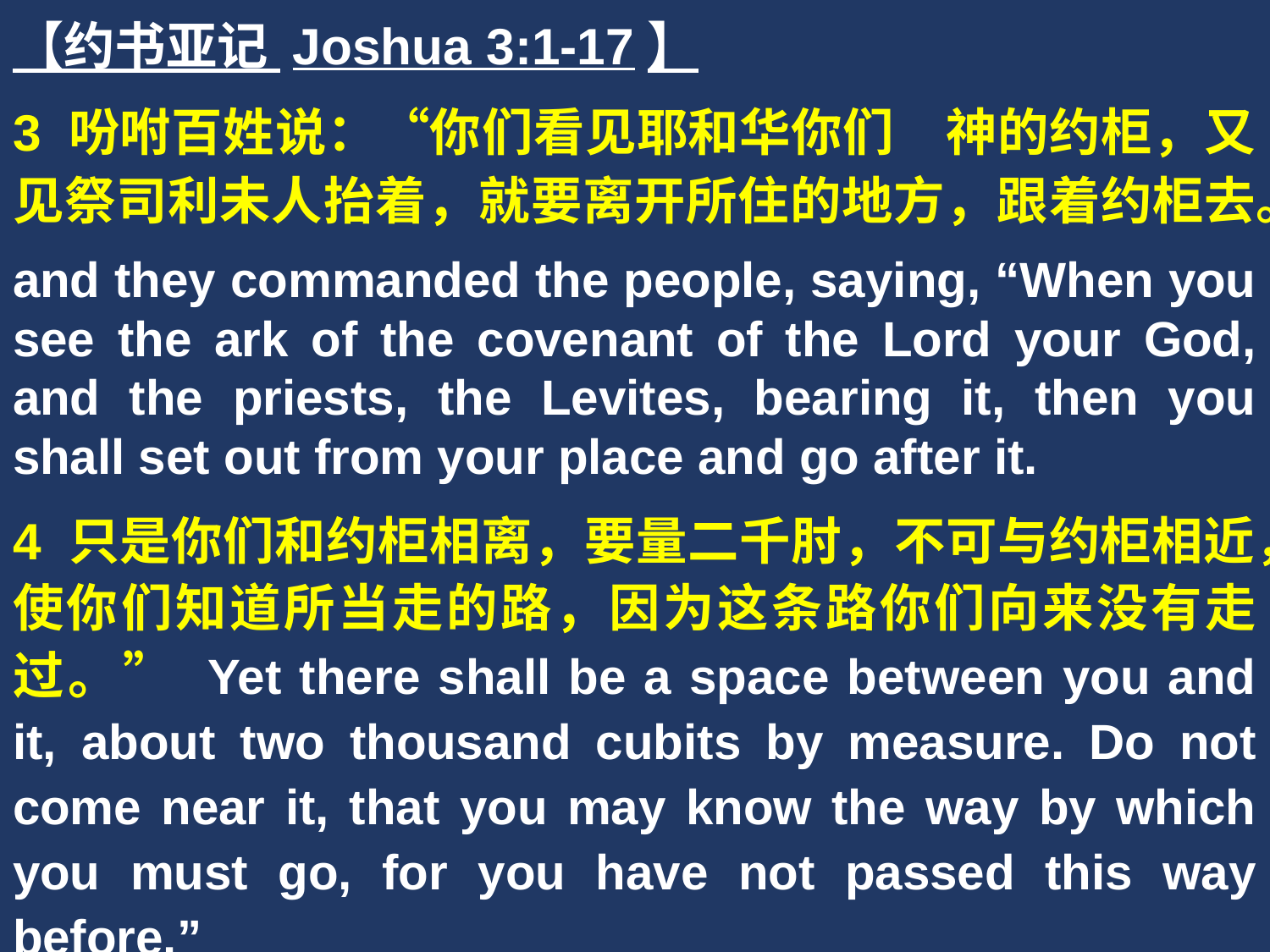

【约书亚记 Joshua 3:1-17】
3 吩咐百姓说：“你们看见耶和华你们　神的约柜，又见祭司利未人抬着，就要离开所住的地方，跟着约柜去。
and they commanded the people, saying, “When you see the ark of the covenant of the Lord your God, and the priests, the Levites, bearing it, then you shall set out from your place and go after it.
4 只是你们和约柜相离，要量二千肘，不可与约柜相近，使你们知道所当走的路，因为这条路你们向来没有走过。” Yet there shall be a space between you and it, about two thousand cubits by measure. Do not come near it, that you may know the way by which you must go, for you have not passed this way before.”